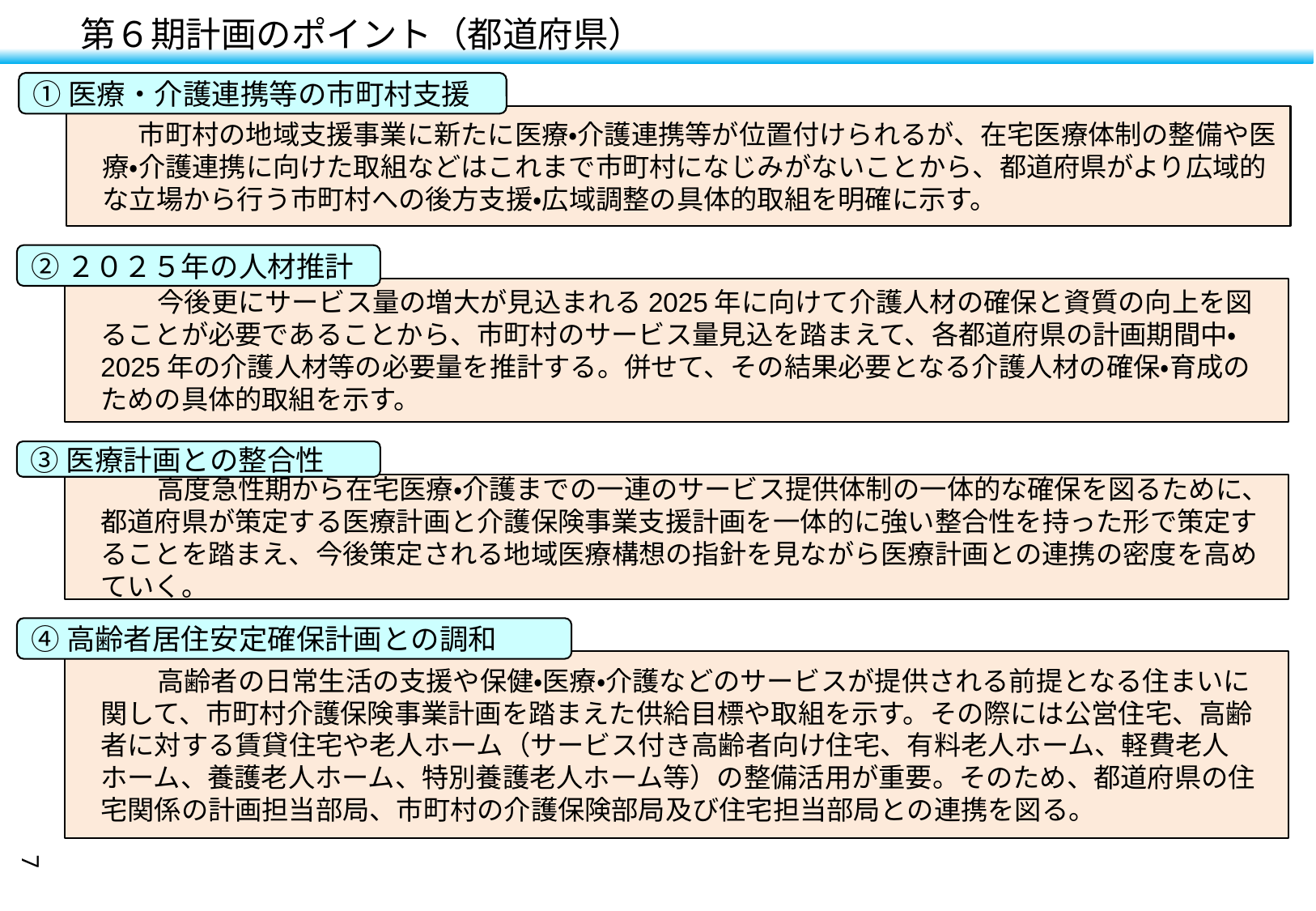

第６期計画のポイント（都道府県）
①医療・介護連携等の市町村支援
　　 市町村の地域支援事業に新たに医療・介護連携等が位置付けられるが、在宅医療体制の整備や医療・介護連携に向けた取組などはこれまで市町村になじみがないことから、都道府県がより広域的な立場から行う市町村への後方支援・広域調整の具体的取組を明確に示す。
②２０２５年の人材推計
　　　今後更にサービス量の増大が見込まれる2025年に向けて介護人材の確保と資質の向上を図ることが必要であることから、市町村のサービス量見込を踏まえて、各都道府県の計画期間中・2025年の介護人材等の必要量を推計する。併せて、その結果必要となる介護人材の確保・育成のための具体的取組を示す。
③医療計画との整合性
　　　高度急性期から在宅医療・介護までの一連のサービス提供体制の一体的な確保を図るために、都道府県が策定する医療計画と介護保険事業支援計画を一体的に強い整合性を持った形で策定することを踏まえ、今後策定される地域医療構想の指針を見ながら医療計画との連携の密度を高めていく。
④高齢者居住安定確保計画との調和
　　　高齢者の日常生活の支援や保健・医療・介護などのサービスが提供される前提となる住まいに関して、市町村介護保険事業計画を踏まえた供給目標や取組を示す。その際には公営住宅、高齢者に対する賃貸住宅や老人ホーム（サービス付き高齢者向け住宅、有料老人ホーム、軽費老人ホーム、養護老人ホーム、特別養護老人ホーム等）の整備活用が重要。そのため、都道府県の住宅関係の計画担当部局、市町村の介護保険部局及び住宅担当部局との連携を図る。
7